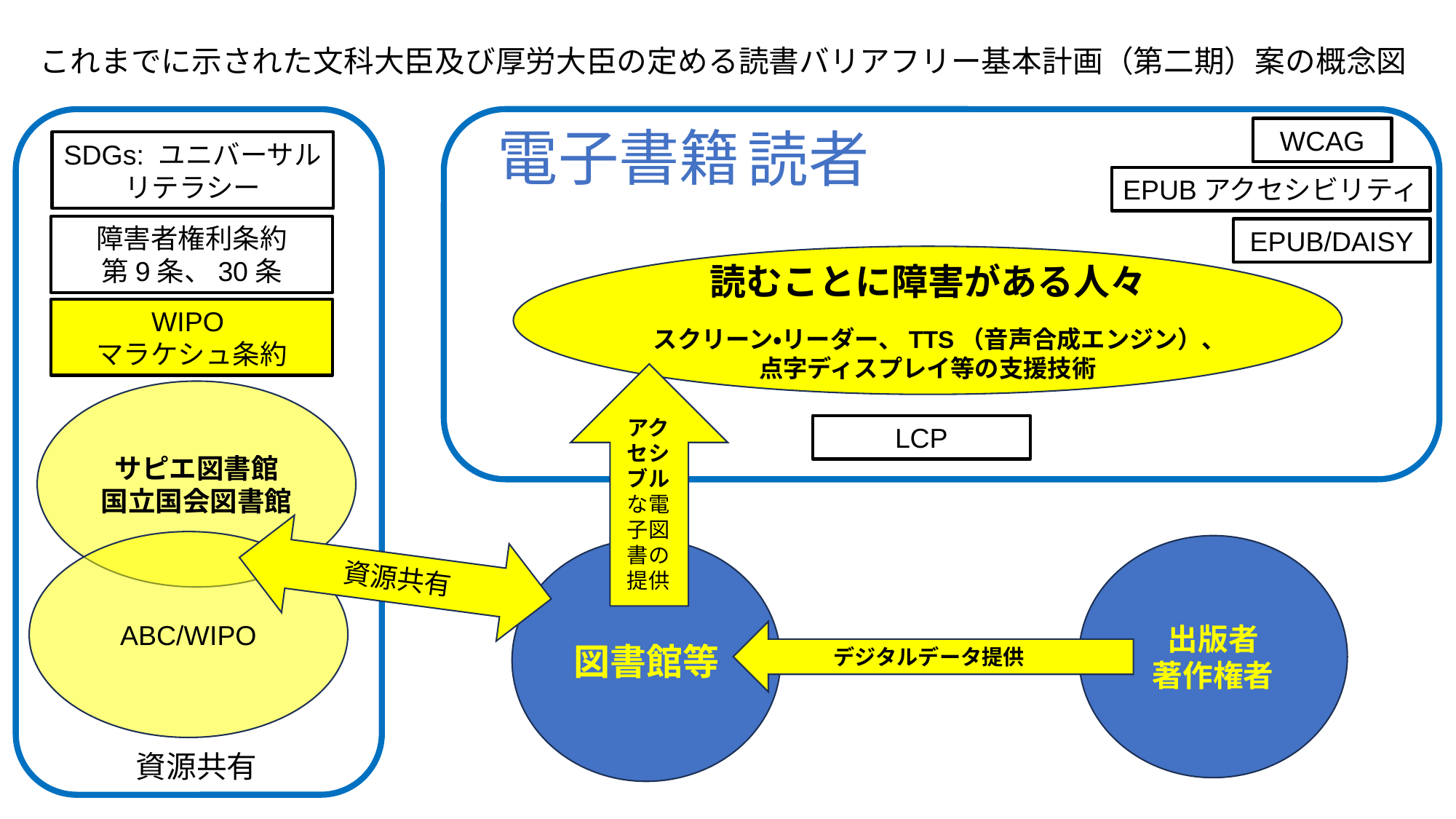

これまでに示された文科大臣及び厚労大臣の定める読書バリアフリー基本計画（第二期）案の概念図

電子書籍
読者
WCAG
SDGs: ユニバーサルリテラシー
EPUBアクセシビリティ
障害者権利条約
第9条、30条
EPUB/DAISY

読むことに障害がある人々

スクリーン・リーダー、TTS（音声合成エンジン）、点字ディスプレイ等の支援技術

WIPO
マラケシュ条約
サピエ図書館
国立国会図書館

アクセシブルな電子図書の提供
LCP

ABC/WIPO
出版者
著作権者
図書館等
資源共有

デジタルデータ提供
資源共有